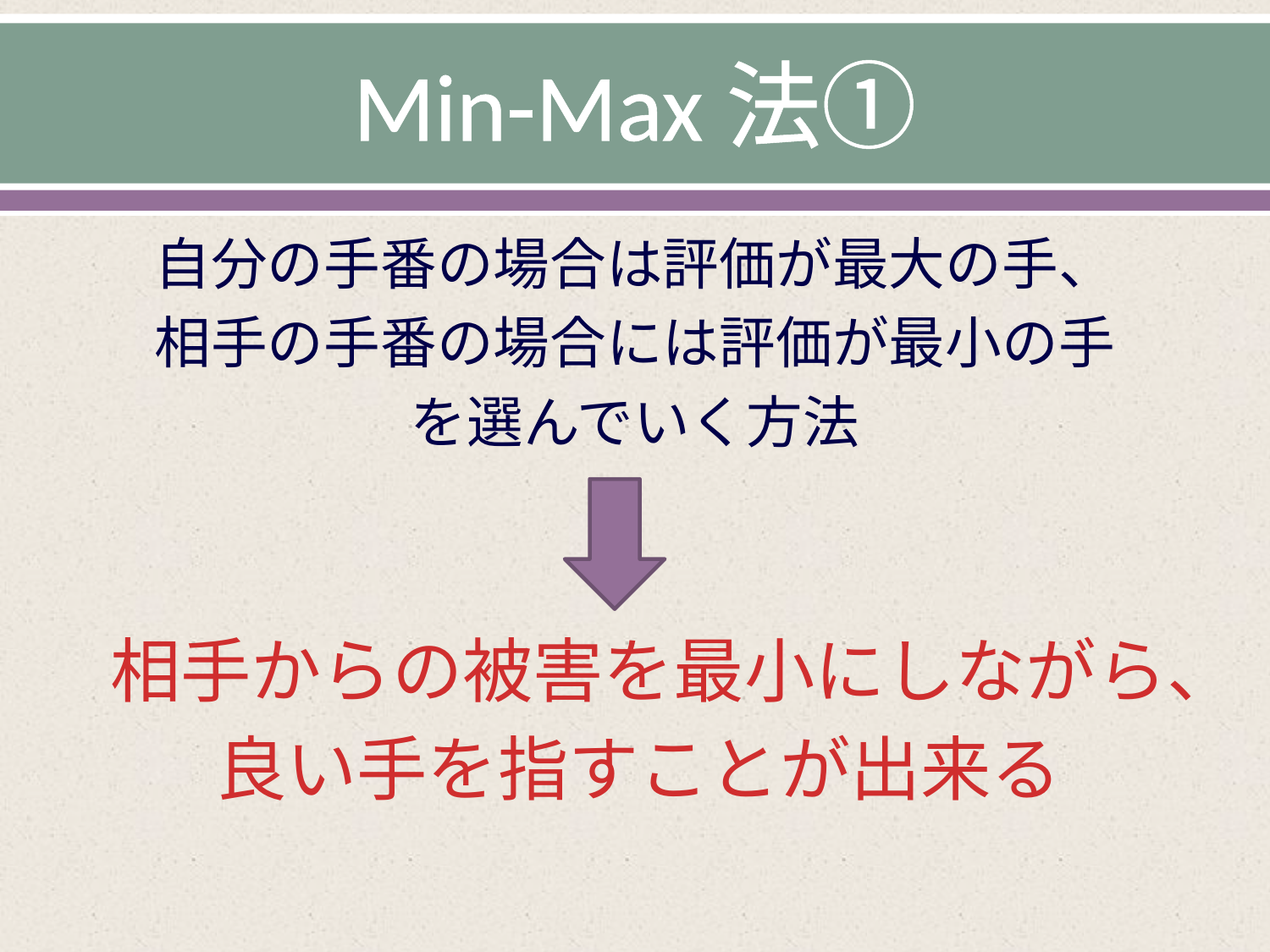

# Min-Max法①
自分の手番の場合は評価が最大の手、
相手の手番の場合には評価が最小の手
を選んでいく方法

相手からの被害を最小にしながら、
良い手を指すことが出来る